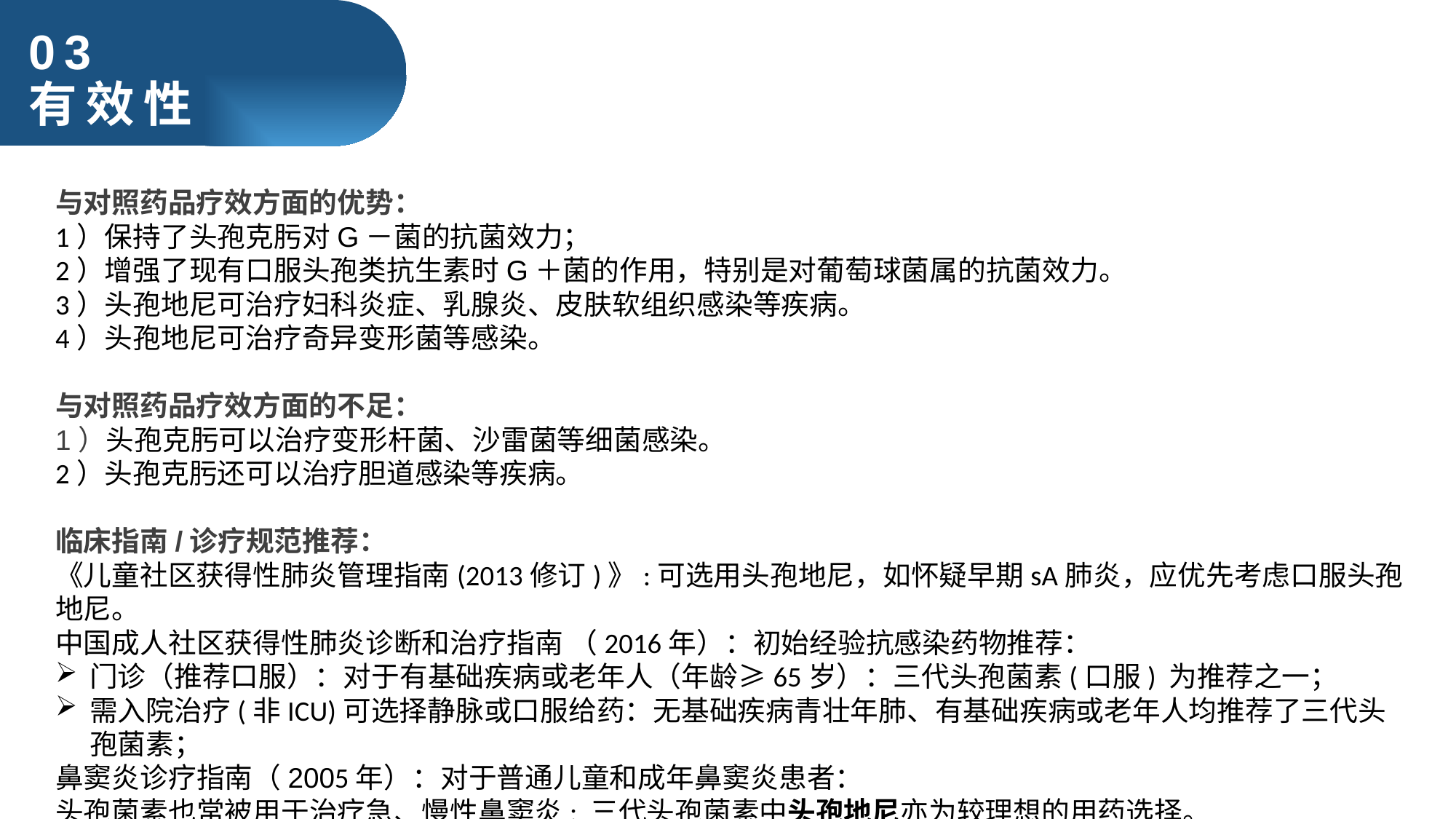

03
有效性
与对照药品疗效方面的优势：
1）保持了头孢克肟对G－菌的抗菌效力；
2）增强了现有口服头孢类抗生素时G＋菌的作用，特别是对葡萄球菌属的抗菌效力。
3）头孢地尼可治疗妇科炎症、乳腺炎、皮肤软组织感染等疾病。
4）头孢地尼可治疗奇异变形菌等感染。

与对照药品疗效方面的不足：
1）头孢克肟可以治疗变形杆菌、沙雷菌等细菌感染。
2）头孢克肟还可以治疗胆道感染等疾病。

临床指南/诊疗规范推荐：
《儿童社区获得性肺炎管理指南(2013修订)》:可选用头孢地尼，如怀疑早期sA肺炎，应优先考虑口服头孢地尼。
中国成人社区获得性肺炎诊断和治疗指南 （2016年）：初始经验抗感染药物推荐：
门诊（推荐口服）：对于有基础疾病或老年人（年龄≥65岁）：三代头孢菌素(口服) 为推荐之一；
需入院治疗(非ICU)可选择静脉或口服给药：无基础疾病青壮年肺、有基础疾病或老年人均推荐了三代头孢菌素；
鼻窦炎诊疗指南（2005年）：对于普通儿童和成年鼻窦炎患者：
头孢菌素也常被用于治疗急、慢性鼻窦炎: 三代头孢菌素中头孢地尼亦为较理想的用药选择。